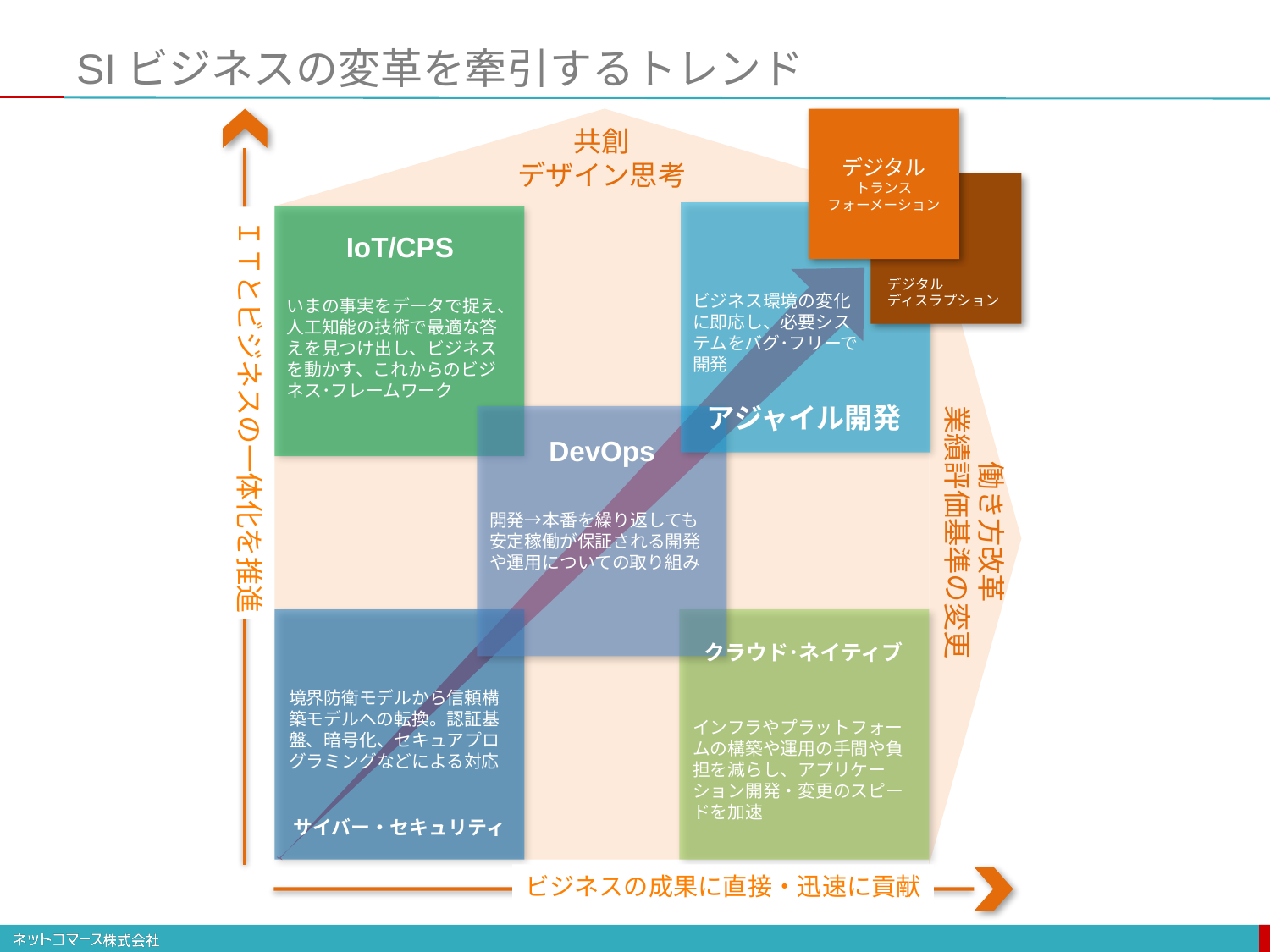

# SIビジネスの変革を牽引するトレンド

デジタル
トランス
フォーメーション
共創
デザイン思考

ＩＴとビジネスの一体化を推進
IoT/CPS
デジタル
ディスラプション
ビジネス環境の変化に即応し、必要システムをバグ･フリーで開発
いまの事実をデータで捉え、人工知能の技術で最適な答えを見つけ出し、ビジネスを動かす、これからのビジネス･フレームワーク
アジャイル開発
働き方改革
業績評価基準の変更

DevOps

開発→本番を繰り返しても安定稼働が保証される開発や運用についての取り組み

クラウド･ネイティブ
境界防衛モデルから信頼構築モデルへの転換。認証基盤、暗号化、セキュアプログラミングなどによる対応
インフラやプラットフォームの構築や運用の手間や負担を減らし、アプリケーション開発・変更のスピードを加速
サイバー・セキュリティ
ビジネスの成果に直接・迅速に貢献